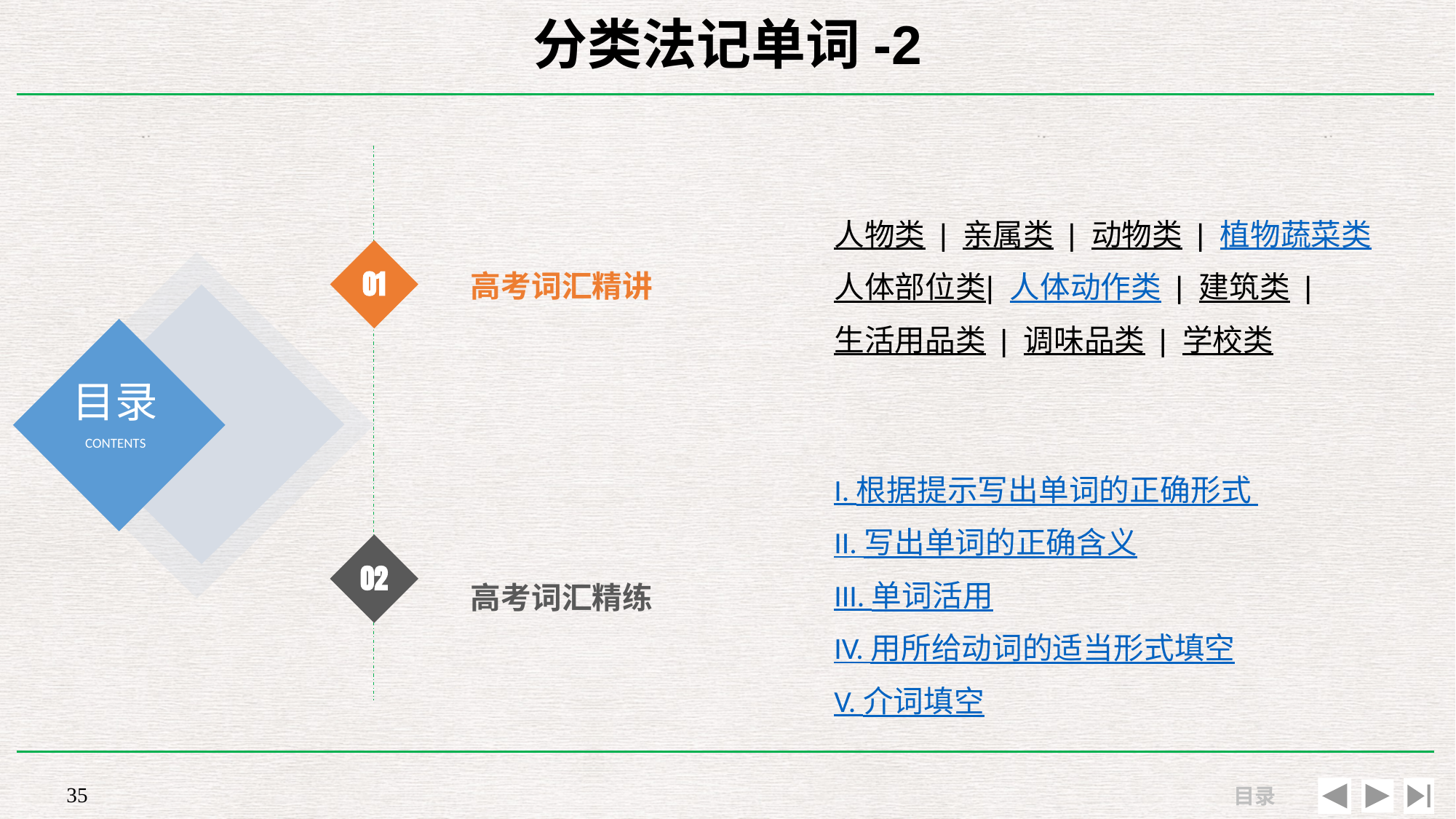

# 分类法记单词-2
高考词汇精讲
人物类 | 亲属类 | 动物类 | 植物蔬菜类
人体部位类| 人体动作类 | 建筑类 | 生活用品类 | 调味品类 | 学校类
01

I. 根据提示写出单词的正确形式
II. 写出单词的正确含义
III. 单词活用
IV. 用所给动词的适当形式填空
V. 介词填空
高考词汇精练
02